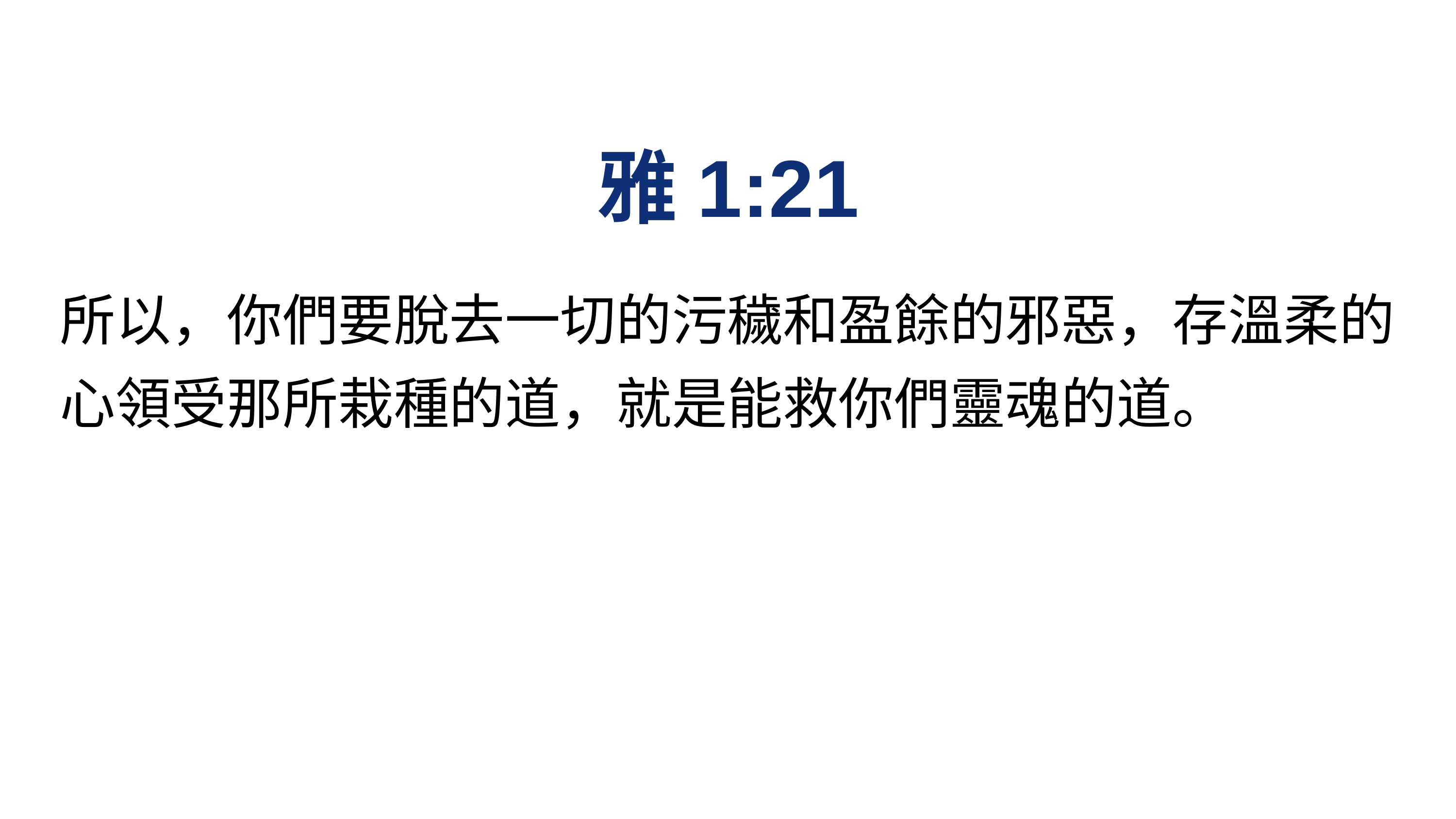

雅1:21
所以，你們要脫去一切的污穢和盈餘的邪惡，存溫柔的心領受那所栽種的道，就是能救你們靈魂的道。